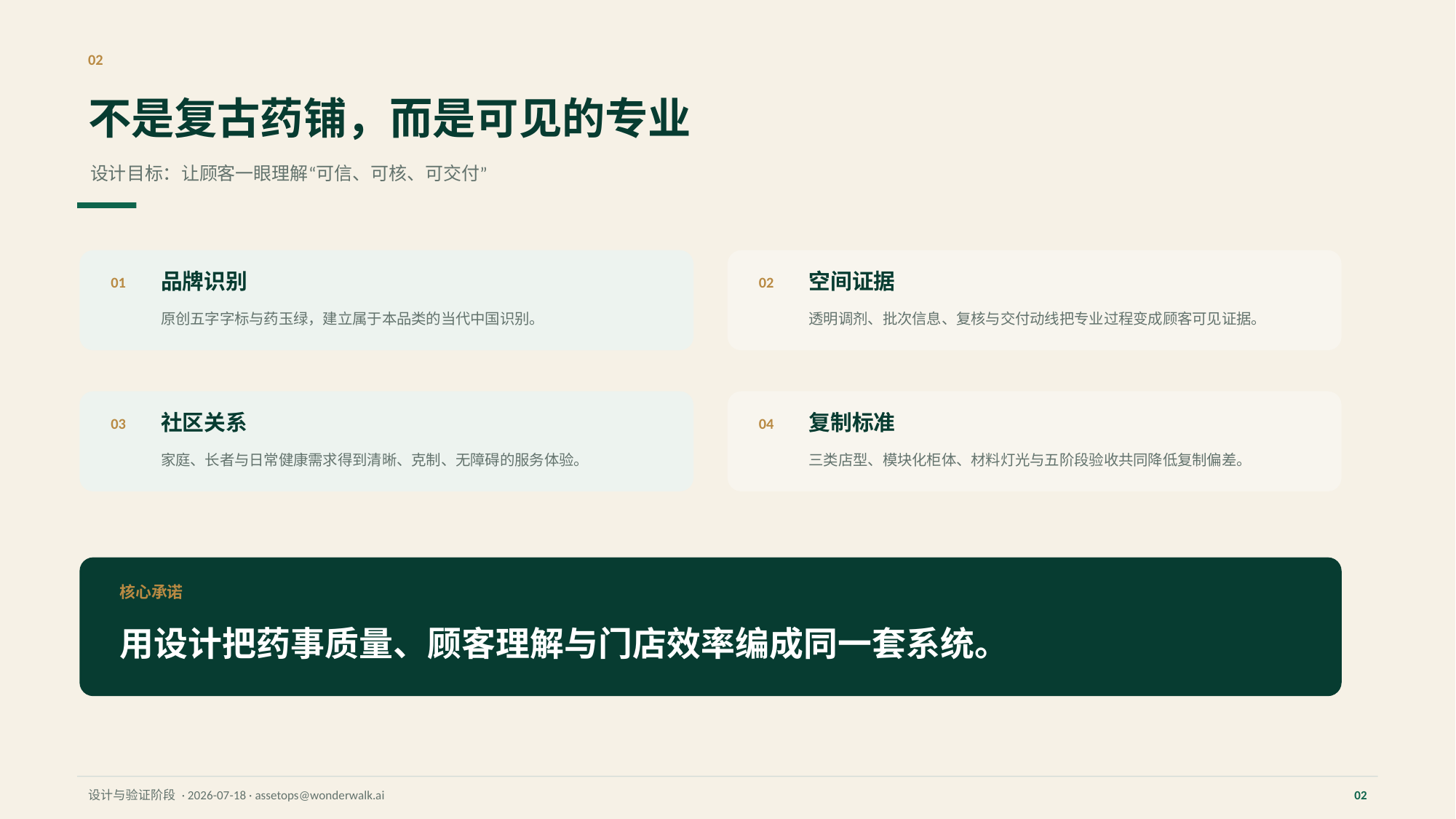

02
不是复古药铺，而是可见的专业
设计目标：让顾客一眼理解“可信、可核、可交付”

品牌识别
空间证据
01
02
原创五字字标与药玉绿，建立属于本品类的当代中国识别。
透明调剂、批次信息、复核与交付动线把专业过程变成顾客可见证据。

社区关系
复制标准
03
04
家庭、长者与日常健康需求得到清晰、克制、无障碍的服务体验。
三类店型、模块化柜体、材料灯光与五阶段验收共同降低复制偏差。

核心承诺
用设计把药事质量、顾客理解与门店效率编成同一套系统。

设计与验证阶段 · 2026-07-18 · assetops@wonderwalk.ai
02